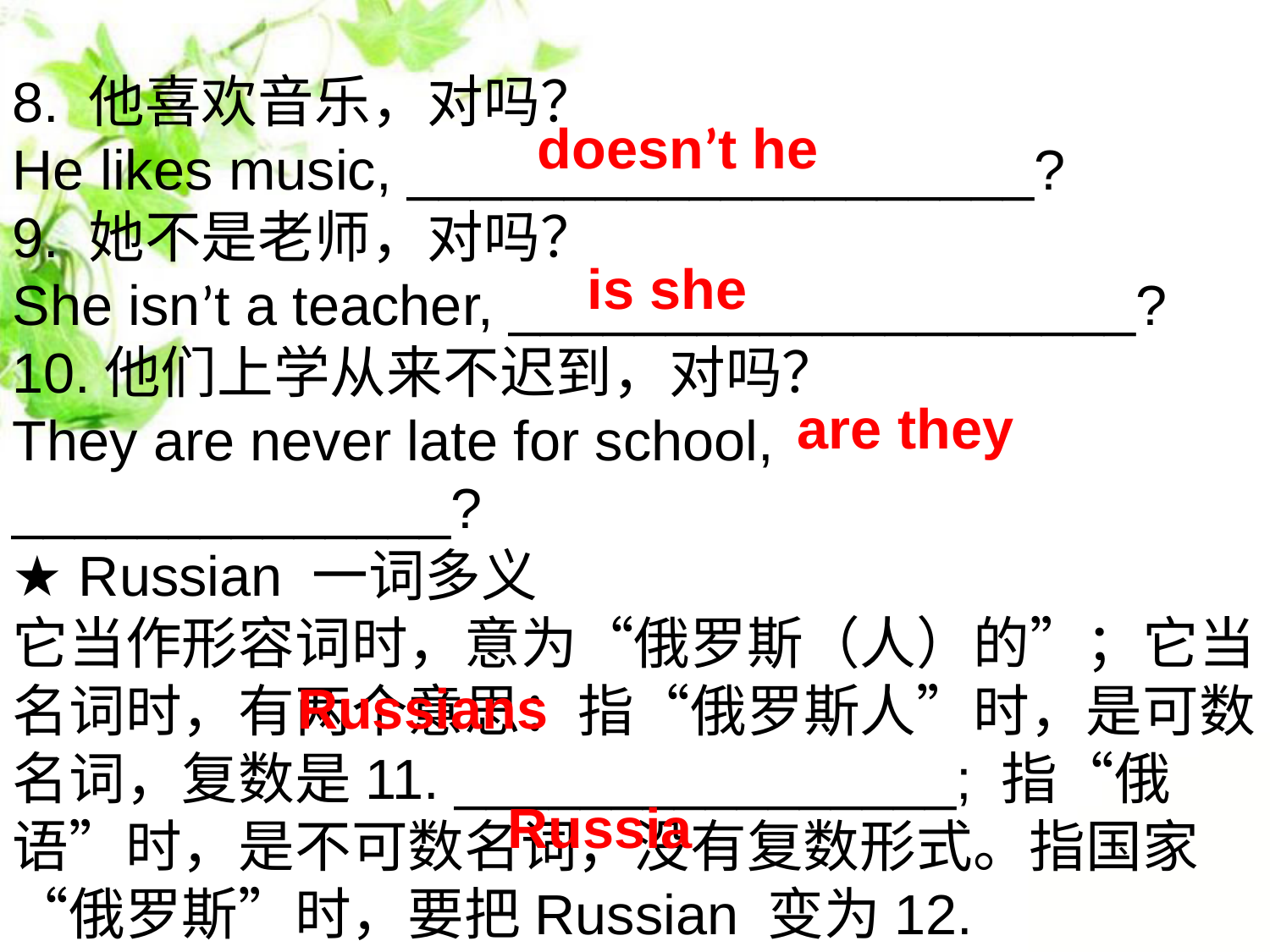

8. 他喜欢音乐，对吗？
He likes music, ____________________?
9. 她不是老师，对吗？
She isn’t a teacher, ____________________?
10.他们上学从来不迟到，对吗？
They are never late for school, ______________?
★ Russian 一词多义
它当作形容词时，意为“俄罗斯（人）的”；它当名词时，有两个意思：指“俄罗斯人”时，是可数名词，复数是11. ________________; 指“俄语”时，是不可数名词，没有复数形式。指国家“俄罗斯”时，要把Russian 变为12. __________________。
doesn’t he
is she
are they
Russians
Russia